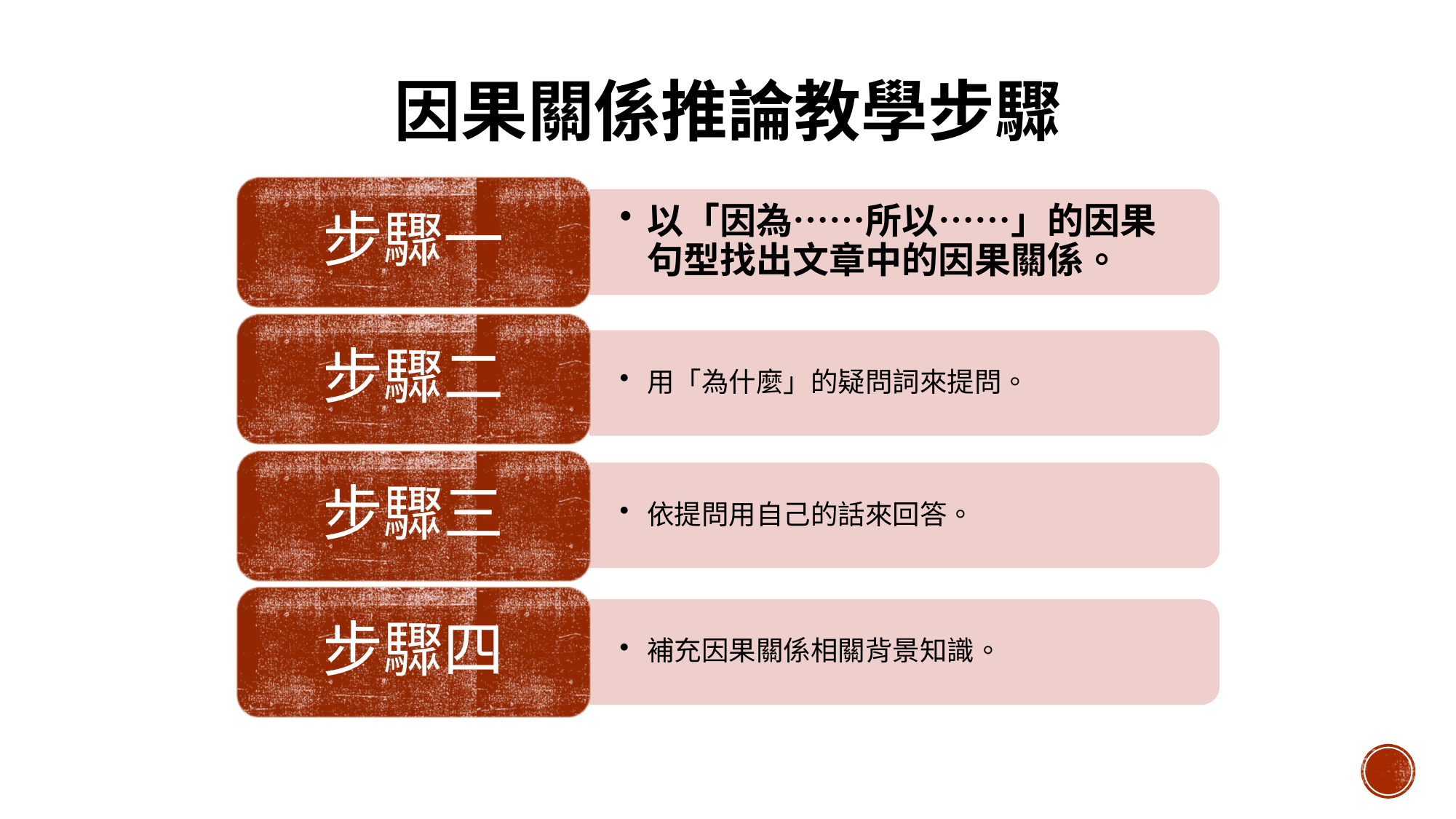

因果關係推論教學步驟
步驟一
以「因為……所以……」的因果句型找出文章中的因果關係。
步驟二
用「為什麼」的疑問詞來提問。
步驟三
依提問用自己的話來回答。
步驟四
補充因果關係相關背景知識。